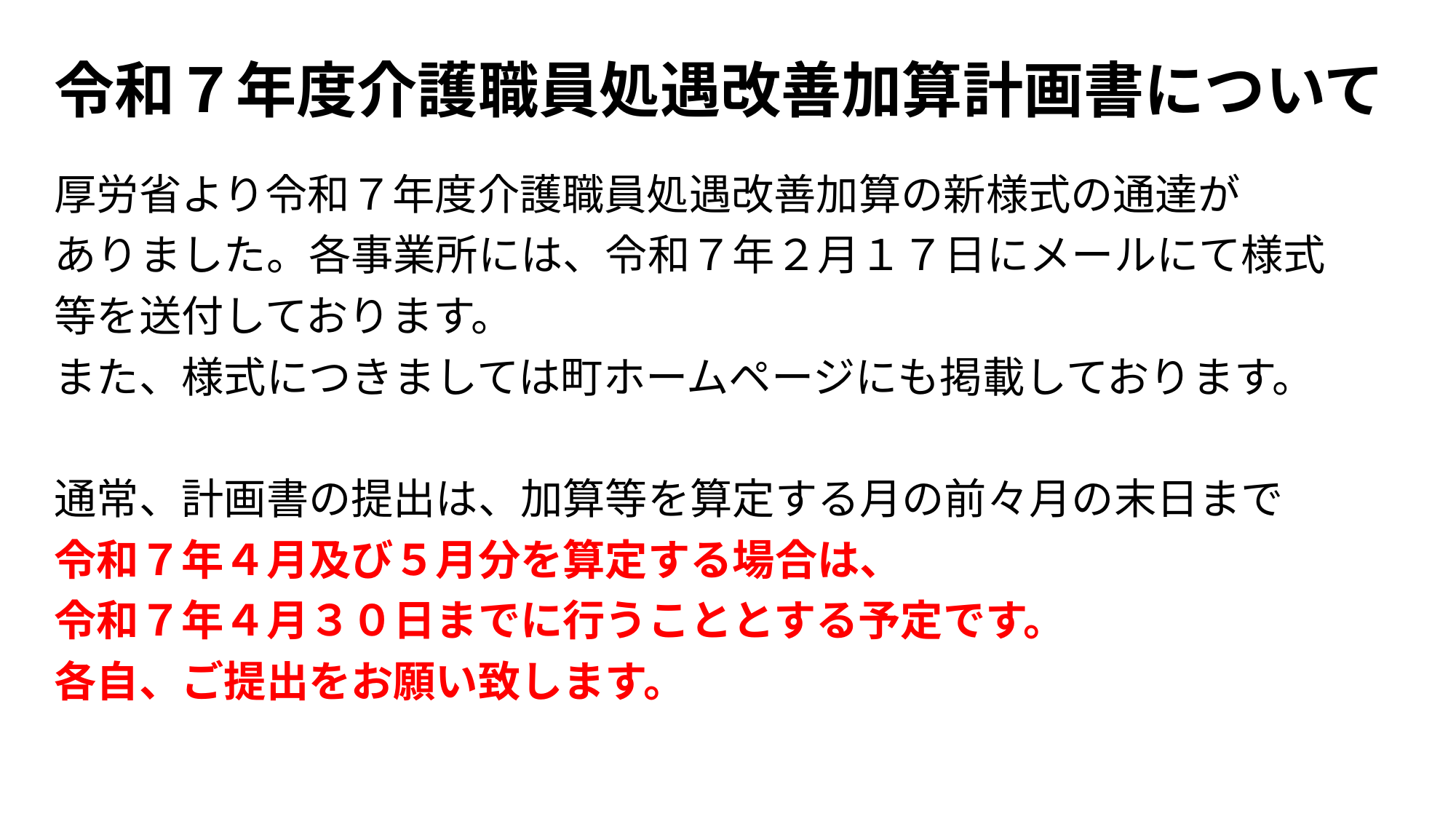

# 令和７年度介護職員処遇改善加算計画書について
厚労省より令和７年度介護職員処遇改善加算の新様式の通達が
ありました。各事業所には、令和７年２月１７日にメールにて様式
等を送付しております。
また、様式につきましては町ホームページにも掲載しております。

通常、計画書の提出は、加算等を算定する月の前々月の末日まで
令和７年４月及び５月分を算定する場合は、
令和７年４月３０日までに行うこととする予定です。
各自、ご提出をお願い致します。